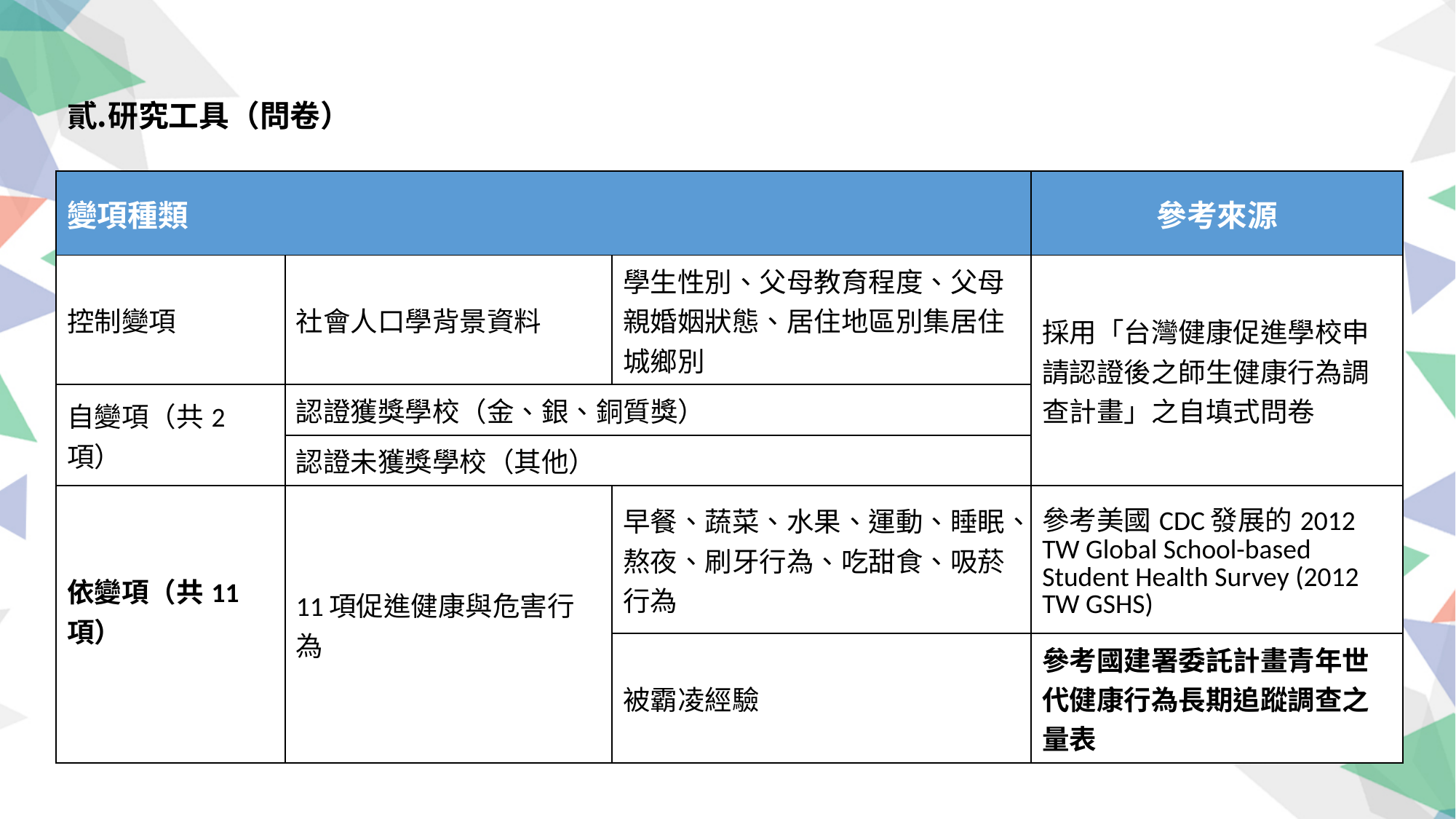

研究工具（問卷）
| 變項種類 |  |  | 參考來源 |
| --- | --- | --- | --- |
| 控制變項 | 社會人口學背景資料 | 學生性別、父母教育程度、父母親婚姻狀態、居住地區別集居住城鄉別 | 採用「台灣健康促進學校申請認證後之師生健康行為調查計畫」之自填式問卷 |
| 自變項（共2項） | 認證獲獎學校（金、銀、銅質獎） |  |  |
|  | 認證未獲獎學校（其他） |  |  |
| 依變項（共11項） | 11項促進健康與危害行為 | 早餐、蔬菜、水果、運動、睡眠、熬夜、刷牙行為、吃甜食、吸菸行為 | 參考美國CDC發展的2012 TW Global School-based Student Health Survey (2012 TW GSHS) |
|  |  | 被霸凌經驗 | 參考國建署委託計畫青年世代健康行為長期追蹤調查之量表 |